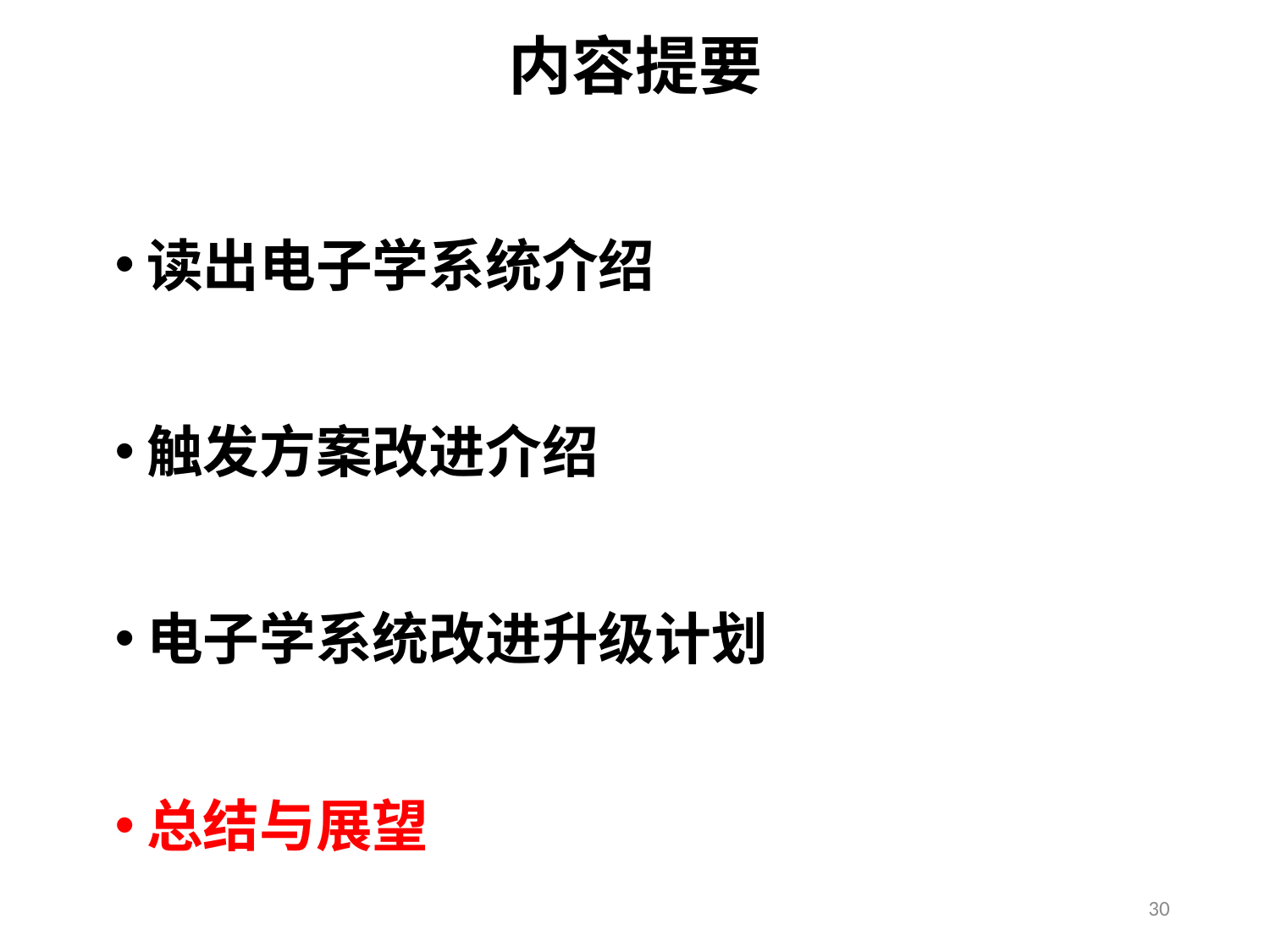

# 内容提要
读出电子学系统介绍
触发方案改进介绍
电子学系统改进升级计划
总结与展望
30